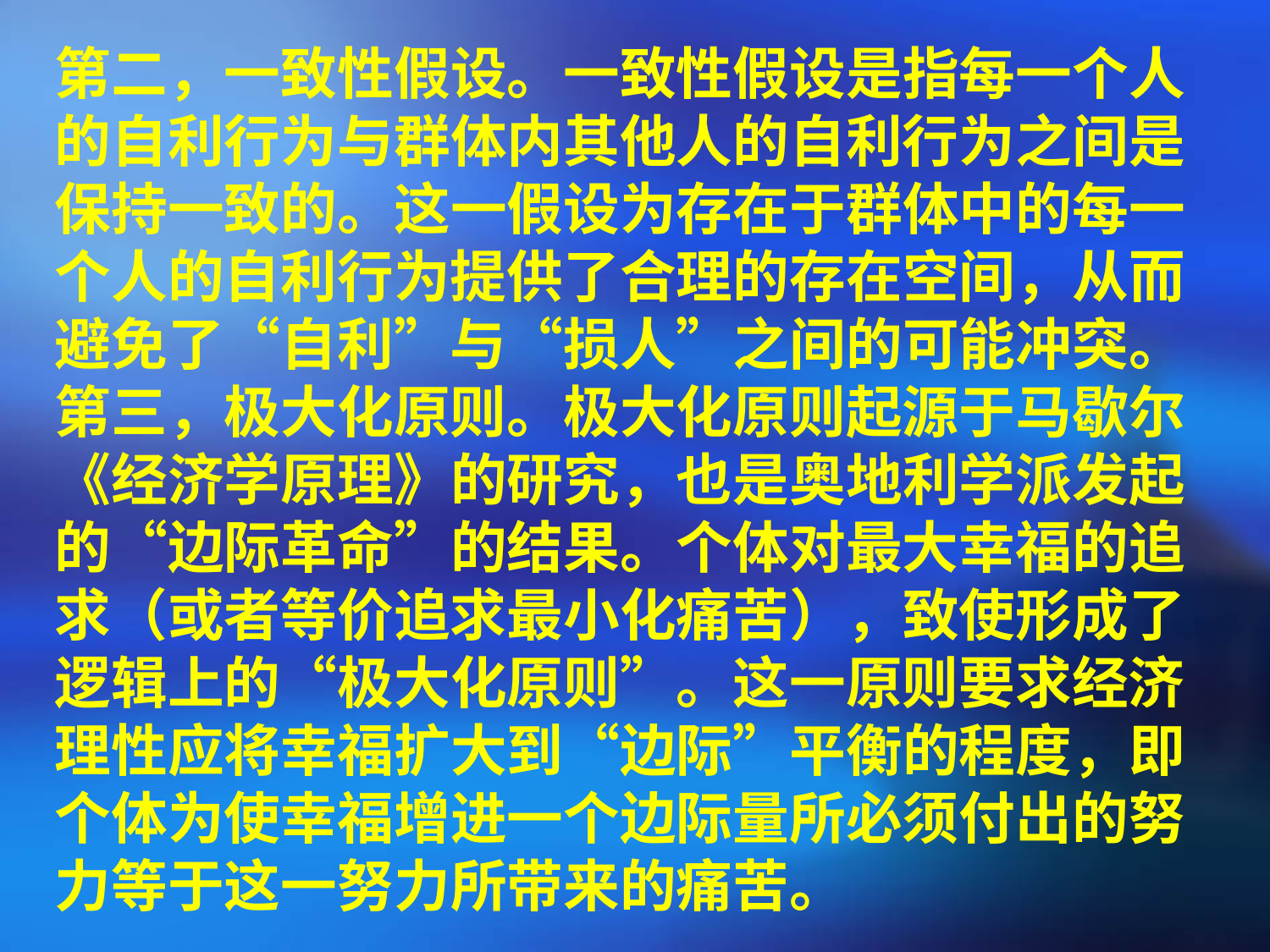

第二，一致性假设。一致性假设是指每一个人的自利行为与群体内其他人的自利行为之间是保持一致的。这一假设为存在于群体中的每一个人的自利行为提供了合理的存在空间，从而避免了“自利”与“损人”之间的可能冲突。
第三，极大化原则。极大化原则起源于马歇尔《经济学原理》的研究，也是奥地利学派发起的“边际革命”的结果。个体对最大幸福的追求（或者等价追求最小化痛苦），致使形成了逻辑上的“极大化原则”。这一原则要求经济理性应将幸福扩大到“边际”平衡的程度，即个体为使幸福增进一个边际量所必须付出的努力等于这一努力所带来的痛苦。